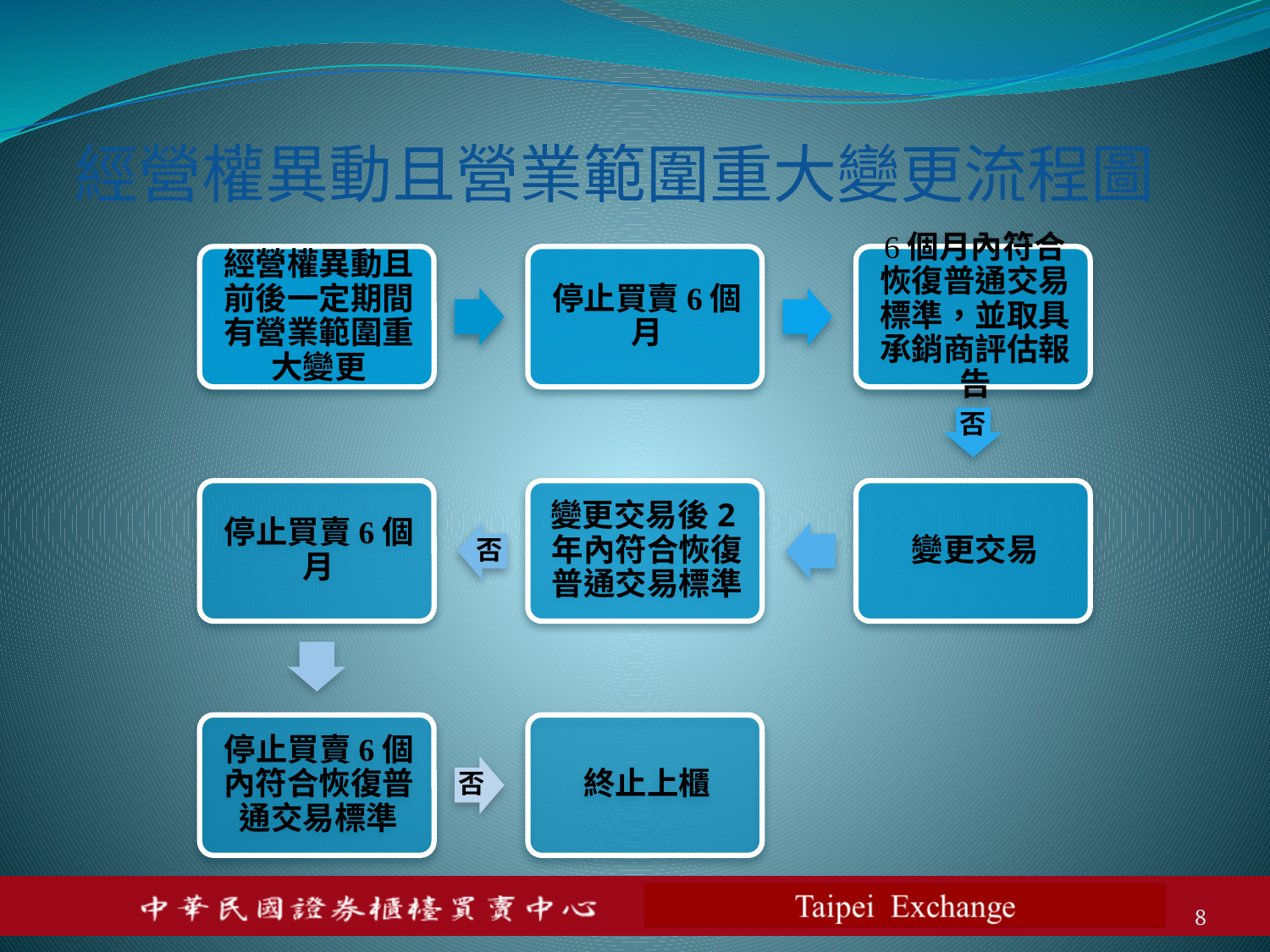

# 經營權異動且營業範圍重大變更流程圖
經營權異動且前後一定期間有營業範圍重大變更

停止買賣6個月

6個月內符合恢復普通交易標準，並取具承銷商評估報告
否
變更交易

變更交易後2年內符合恢復普通交易標準
否
停止買賣6個月

停止買賣6個內符合恢復普通交易標準
否
終止上櫃

8